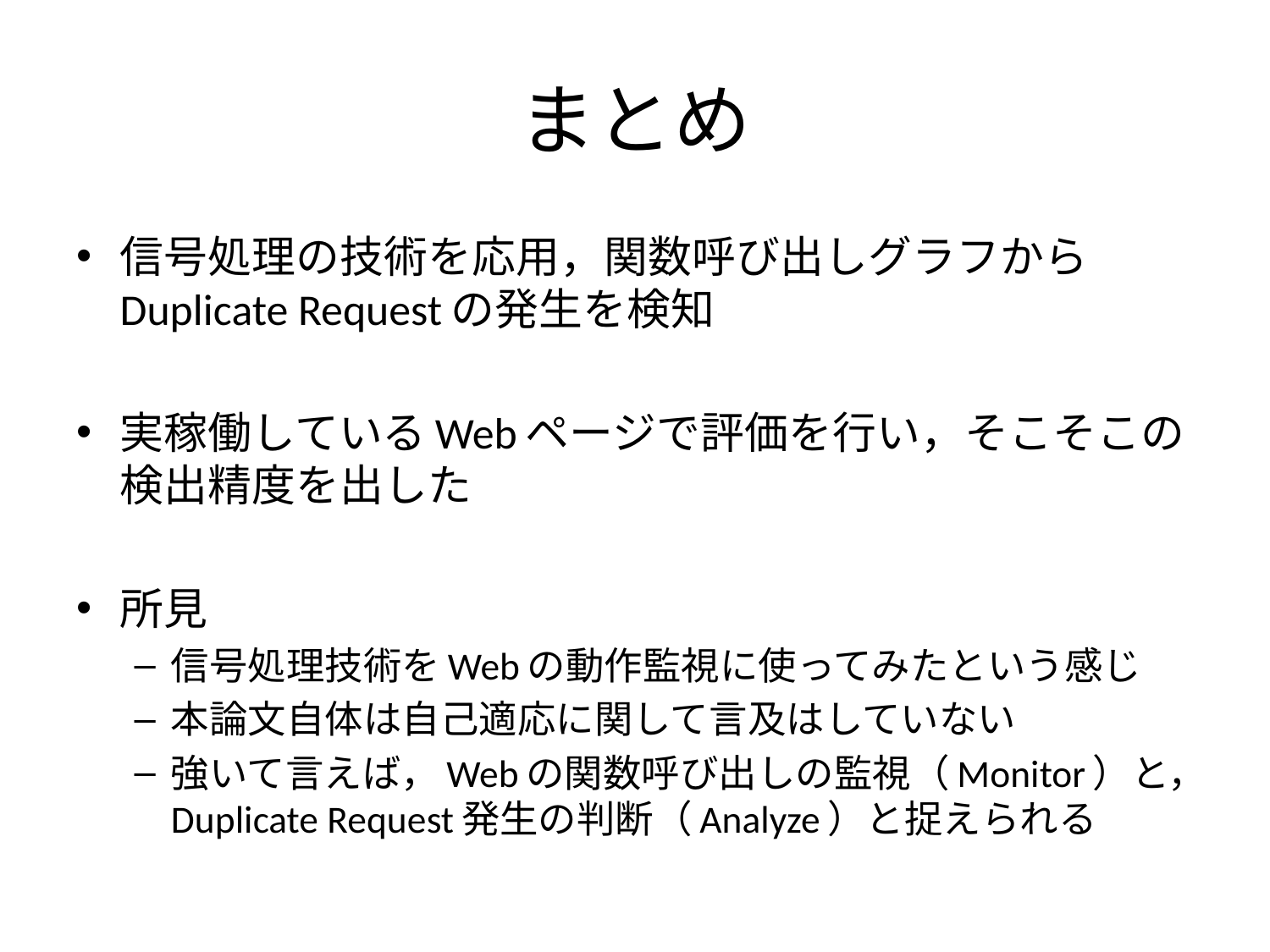

# まとめ
信号処理の技術を応用，関数呼び出しグラフからDuplicate Requestの発生を検知

実稼働しているWebページで評価を行い，そこそこの検出精度を出した

所見
信号処理技術をWebの動作監視に使ってみたという感じ
本論文自体は自己適応に関して言及はしていない
強いて言えば，Webの関数呼び出しの監視（Monitor）と，Duplicate Request発生の判断（Analyze）と捉えられる